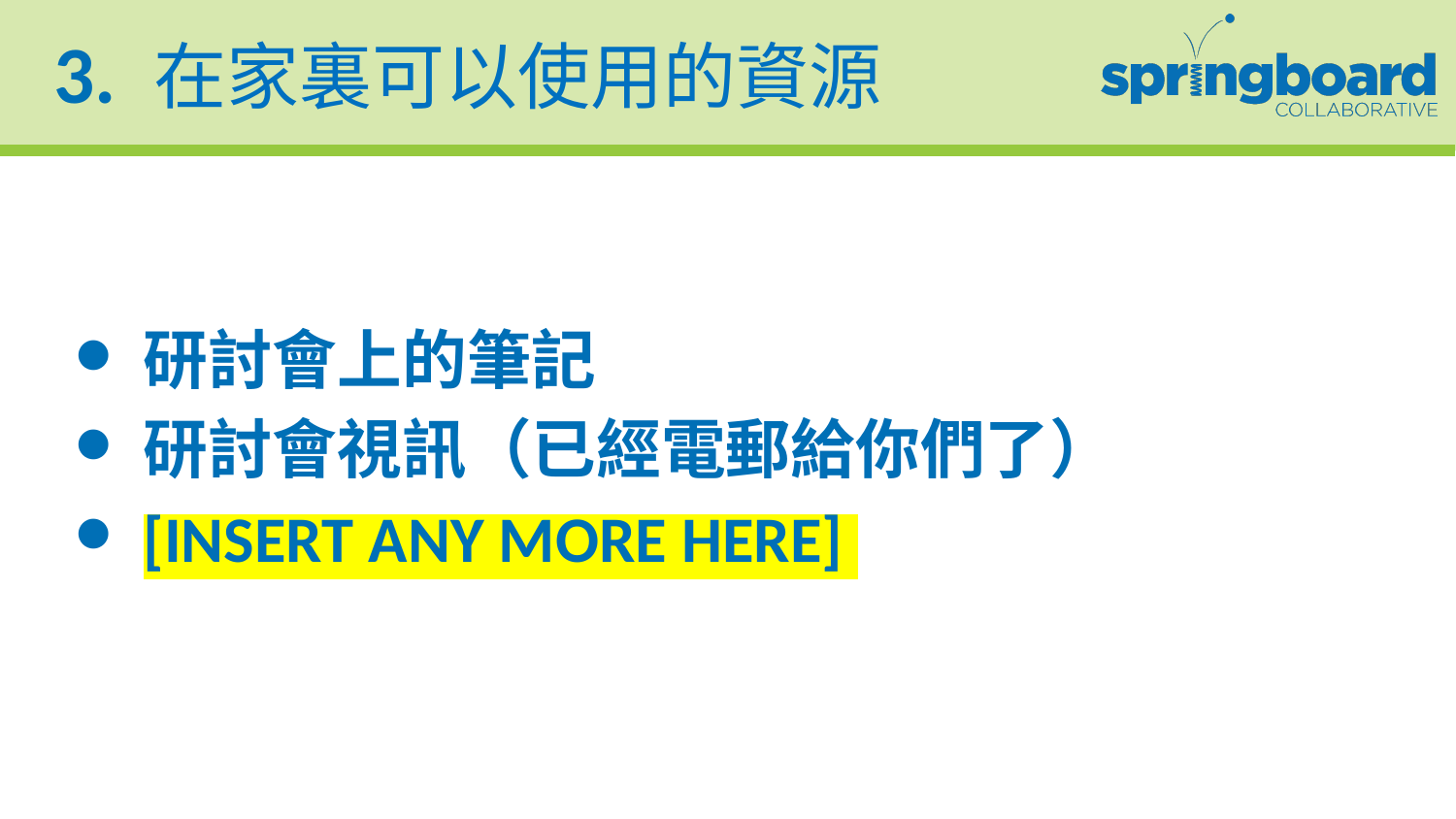

3. 在家裏可以使用的資源
# 研討會上的筆記
研討會視訊（已經電郵給你們了）
[INSERT ANY MORE HERE]